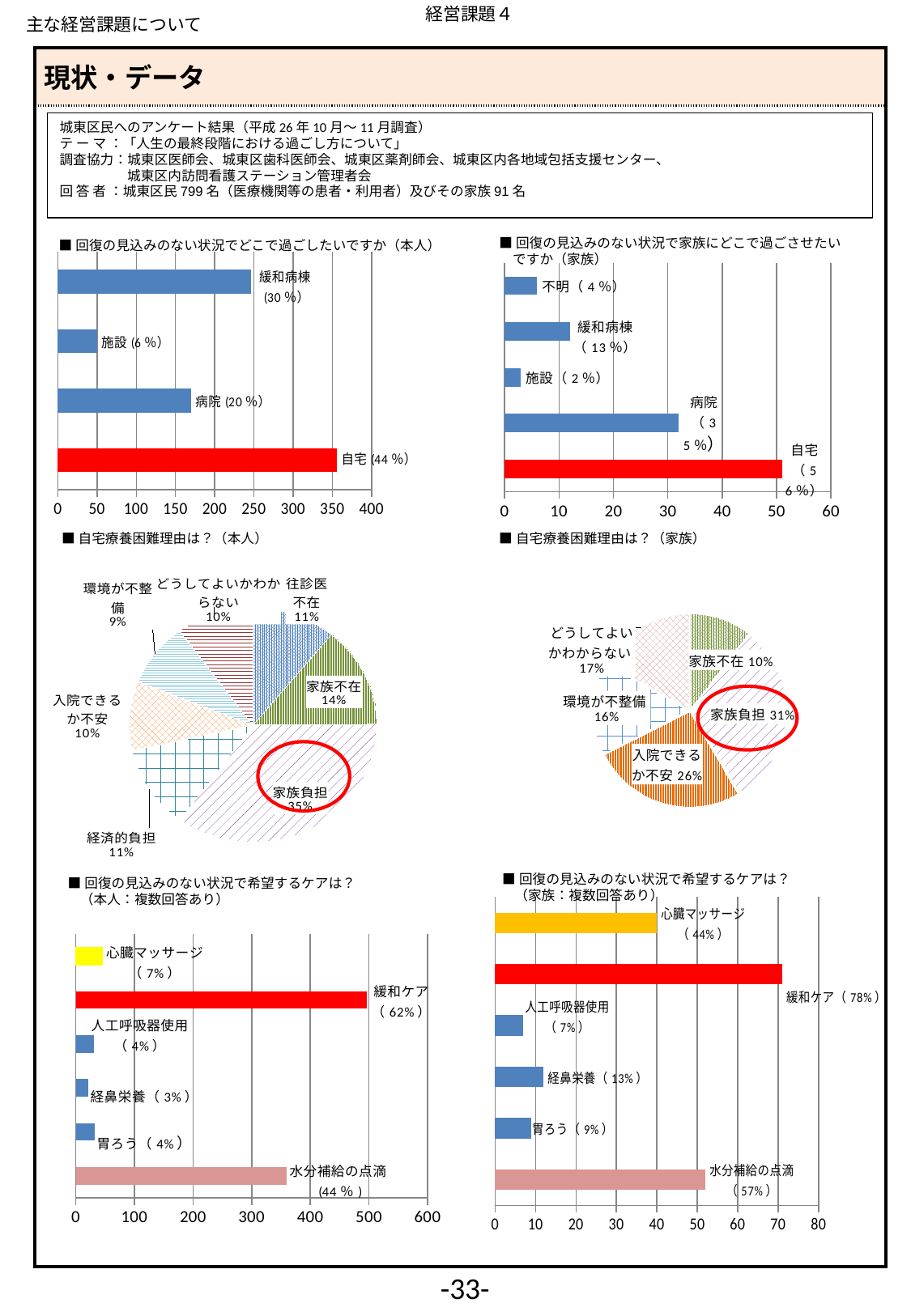

経営課題４
主な経営課題について
| 現状・データ |
| --- |
|  |
城東区民へのアンケート結果（平成26年10月～11月調査）
テ ー マ ：「人生の最終段階における過ごし方について」
調査協力：城東区医師会、城東区歯科医師会、城東区薬剤師会、城東区内各地域包括支援センター、
　　　　　城東区内訪問看護ステーション管理者会
回 答 者 ：城東区民799名（医療機関等の患者・利用者）及びその家族91名
■回復の見込みのない状況で家族にどこで過ごさせたい
　ですか（家族）
■回復の見込みのない状況でどこで過ごしたいですか（本人）

### Chart

| Category |  |
|---|---|

### Chart

| Category |  |
|---|---|
■自宅療養困難理由は？（本人）
■自宅療養困難理由は？（家族）

### Chart

| Category |  |
|---|---|

### Chart

| Category |  |
|---|---|
■回復の見込みのない状況で希望するケアは？
   （家族：複数回答あり）
■回復の見込みのない状況で希望するケアは？
   （本人：複数回答あり）

### Chart

| Category |  |
|---|---|

### Chart

| Category |  |
|---|---|
-33-